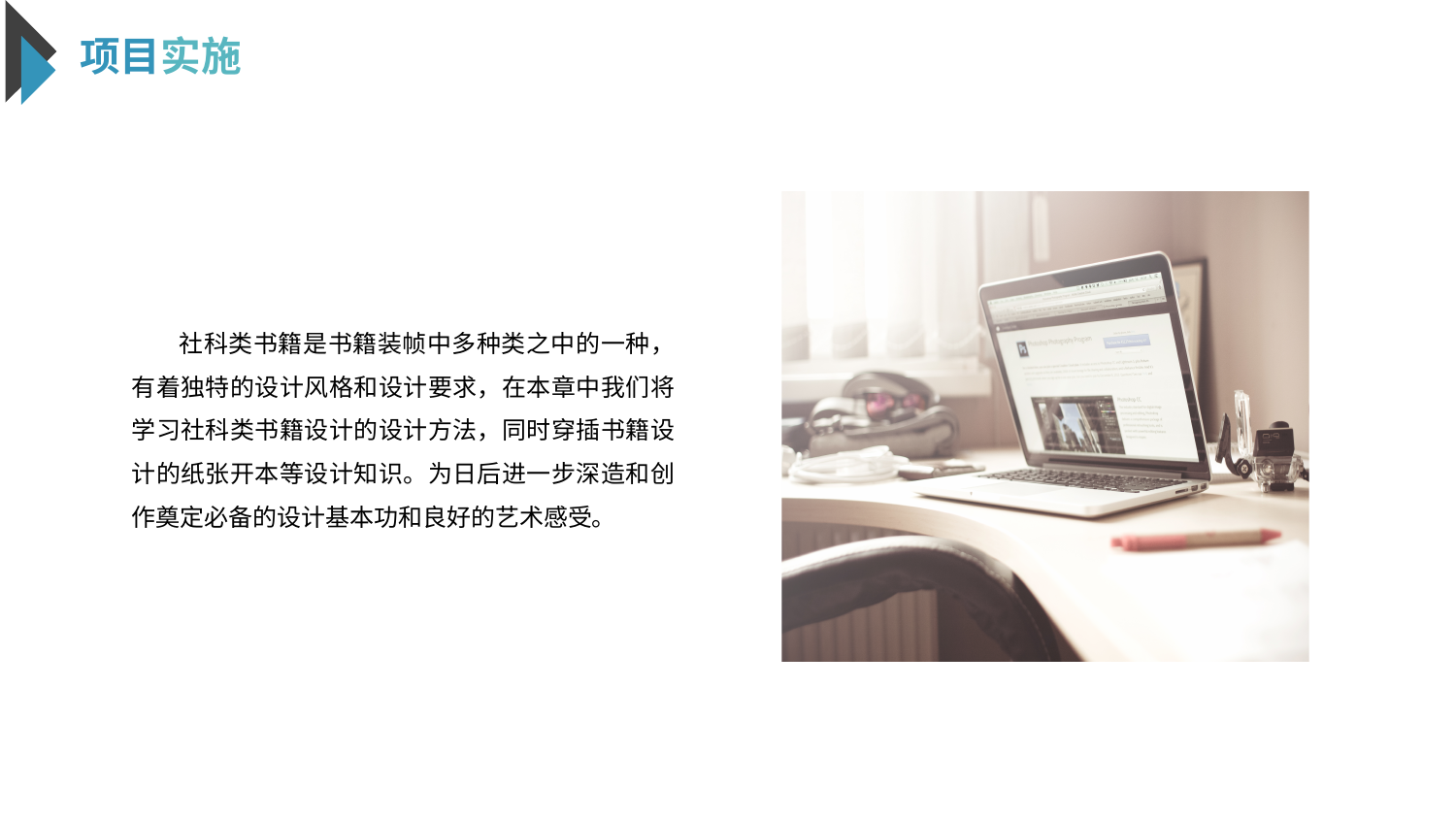

项目实施

       社科类书籍是书籍装帧中多种类之中的一种，有着独特的设计风格和设计要求，在本章中我们将学习社科类书籍设计的设计方法，同时穿插书籍设计的纸张开本等设计知识。为日后进一步深造和创作奠定必备的设计基本功和良好的艺术感受。